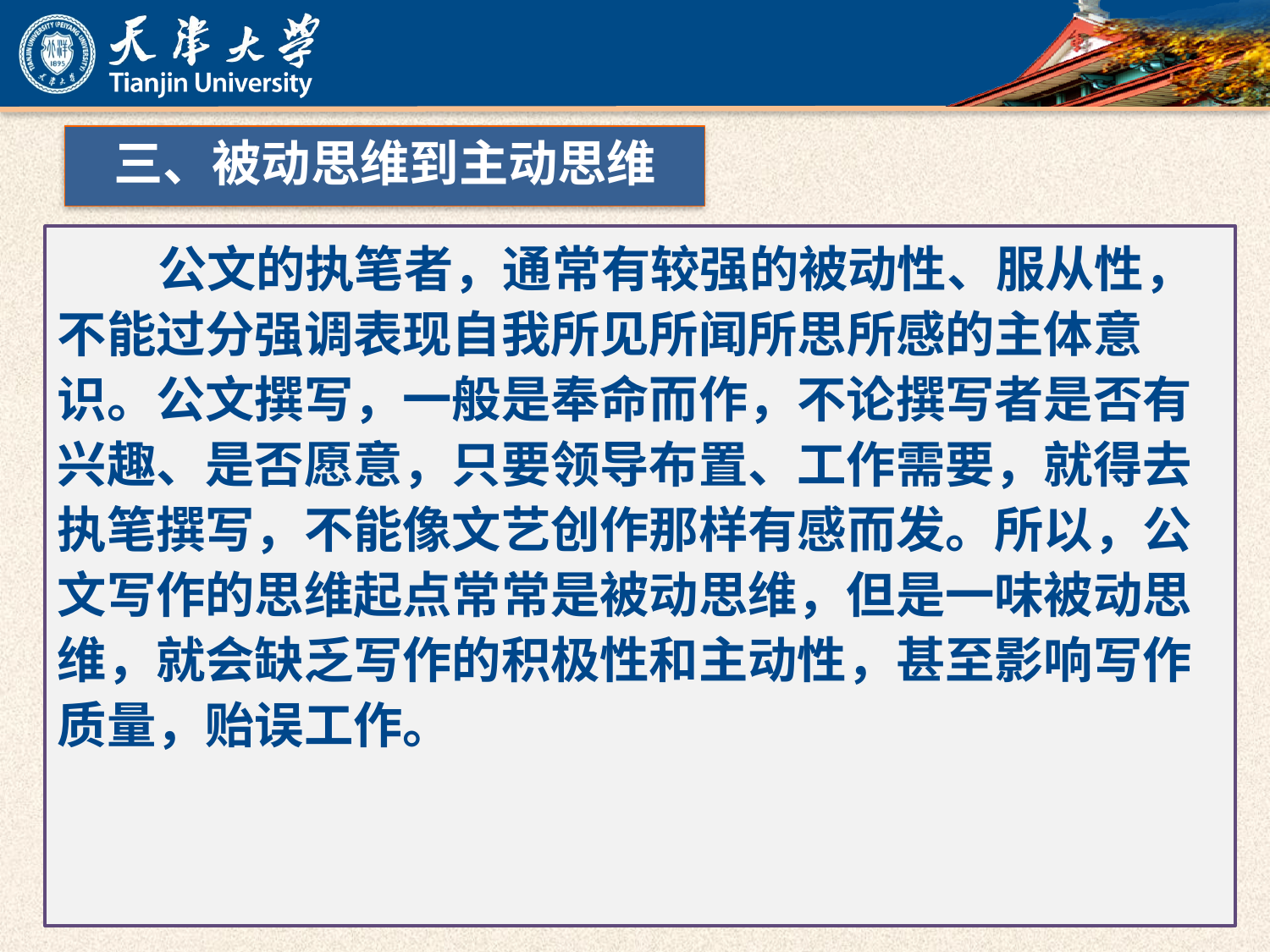

三、被动思维到主动思维
公文的执笔者，通常有较强的被动性、服从性，不能过分强调表现自我所见所闻所思所感的主体意识。公文撰写，一般是奉命而作，不论撰写者是否有兴趣、是否愿意，只要领导布置、工作需要，就得去执笔撰写，不能像文艺创作那样有感而发。所以，公文写作的思维起点常常是被动思维，但是一味被动思维，就会缺乏写作的积极性和主动性，甚至影响写作质量，贻误工作。